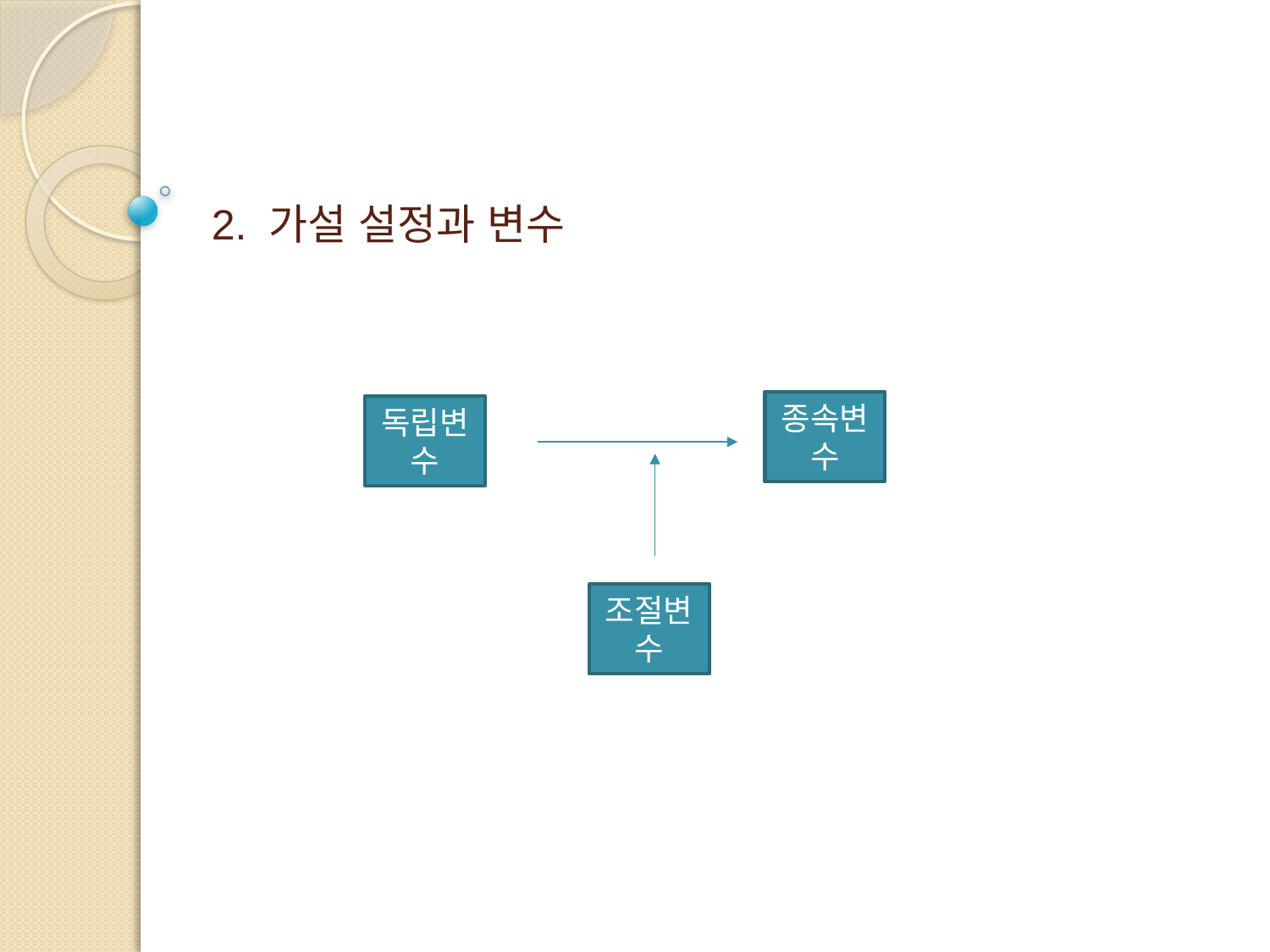

# 2. 가설 설정과 변수

종속변수
독립변수
조절변수